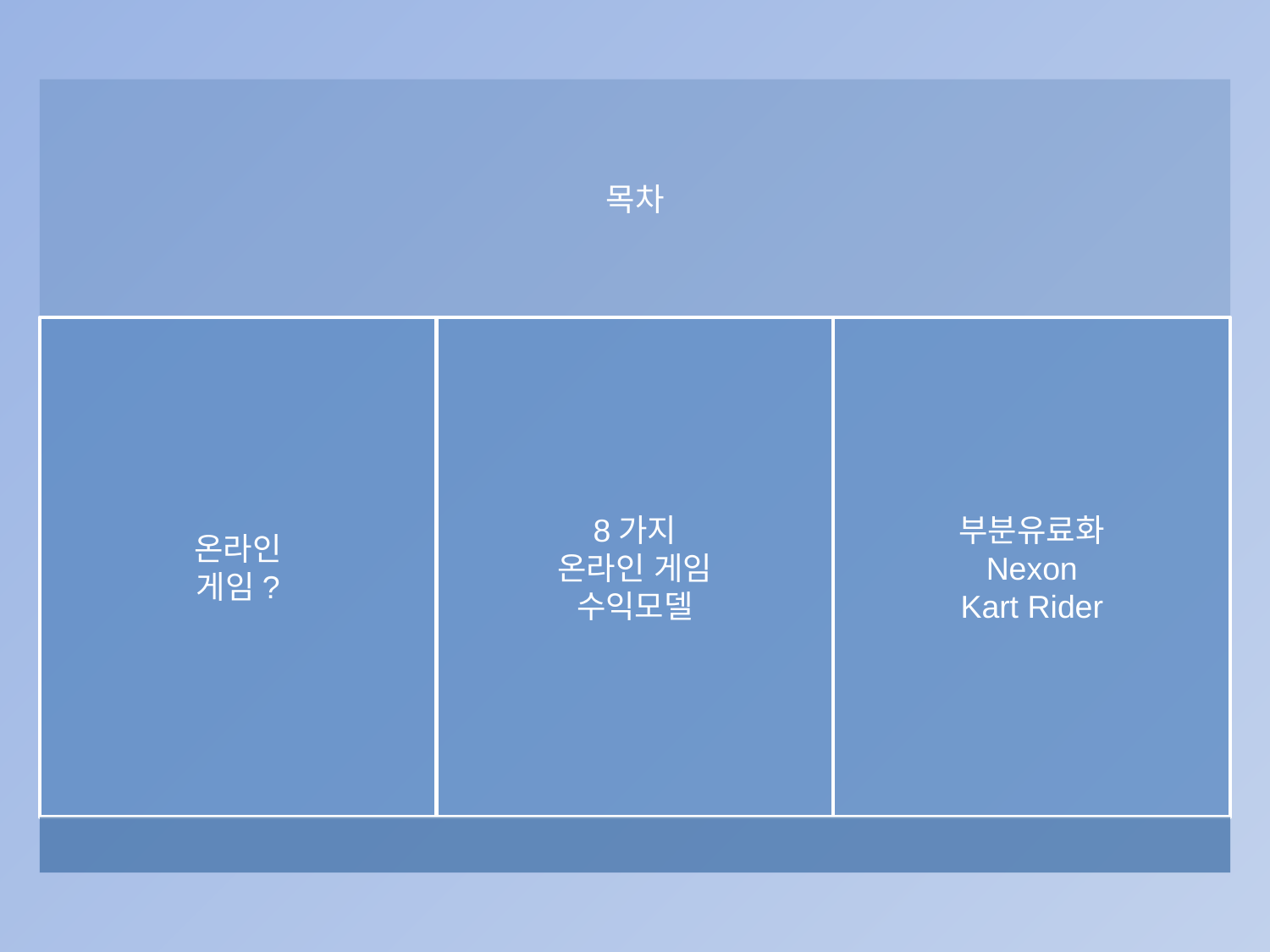

목차
온라인
게임?
8가지
온라인 게임
수익모델
부분유료화
Nexon
Kart Rider